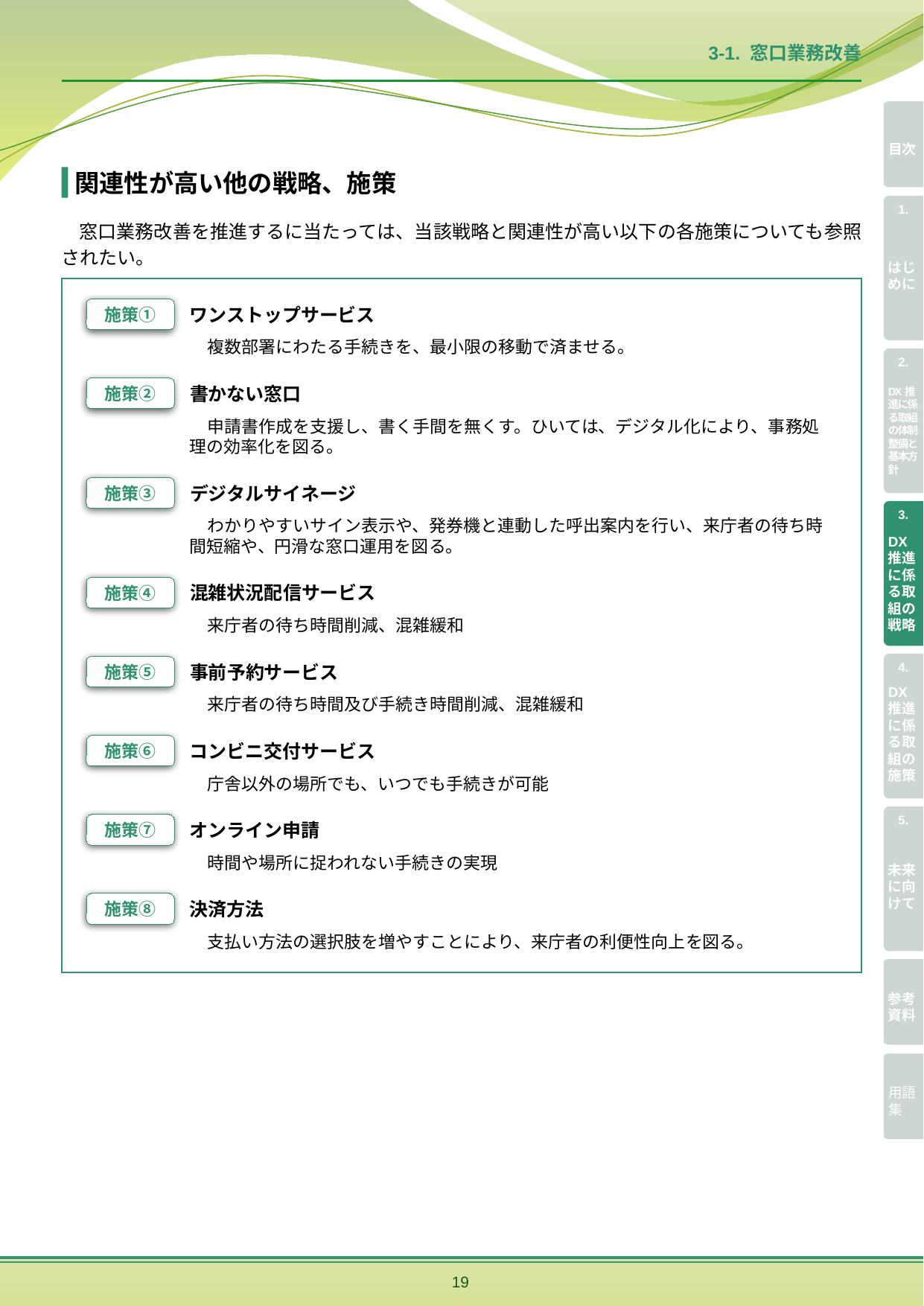

3-1. 窓口業務改善

関連性が高い他の戦略、施策
窓口業務改善を推進するに当たっては、当該戦略と関連性が高い以下の各施策についても参照されたい。

施策①
ワンストップサービス
複数部署にわたる手続きを、最小限の移動で済ませる。
施策②
書かない窓口
申請書作成を支援し、書く手間を無くす。ひいては、デジタル化により、事務処理の効率化を図る。
施策③
デジタルサイネージ
わかりやすいサイン表示や、発券機と連動した呼出案内を行い、来庁者の待ち時間短縮や、円滑な窓口運用を図る。
施策④
混雑状況配信サービス
来庁者の待ち時間削減、混雑緩和
施策⑤
事前予約サービス
来庁者の待ち時間及び手続き時間削減、混雑緩和
施策⑥
コンビニ交付サービス
庁舎以外の場所でも、いつでも手続きが可能
施策⑦
オンライン申請
時間や場所に捉われない手続きの実現
施策⑧
決済方法
支払い方法の選択肢を増やすことにより、来庁者の利便性向上を図る。
19